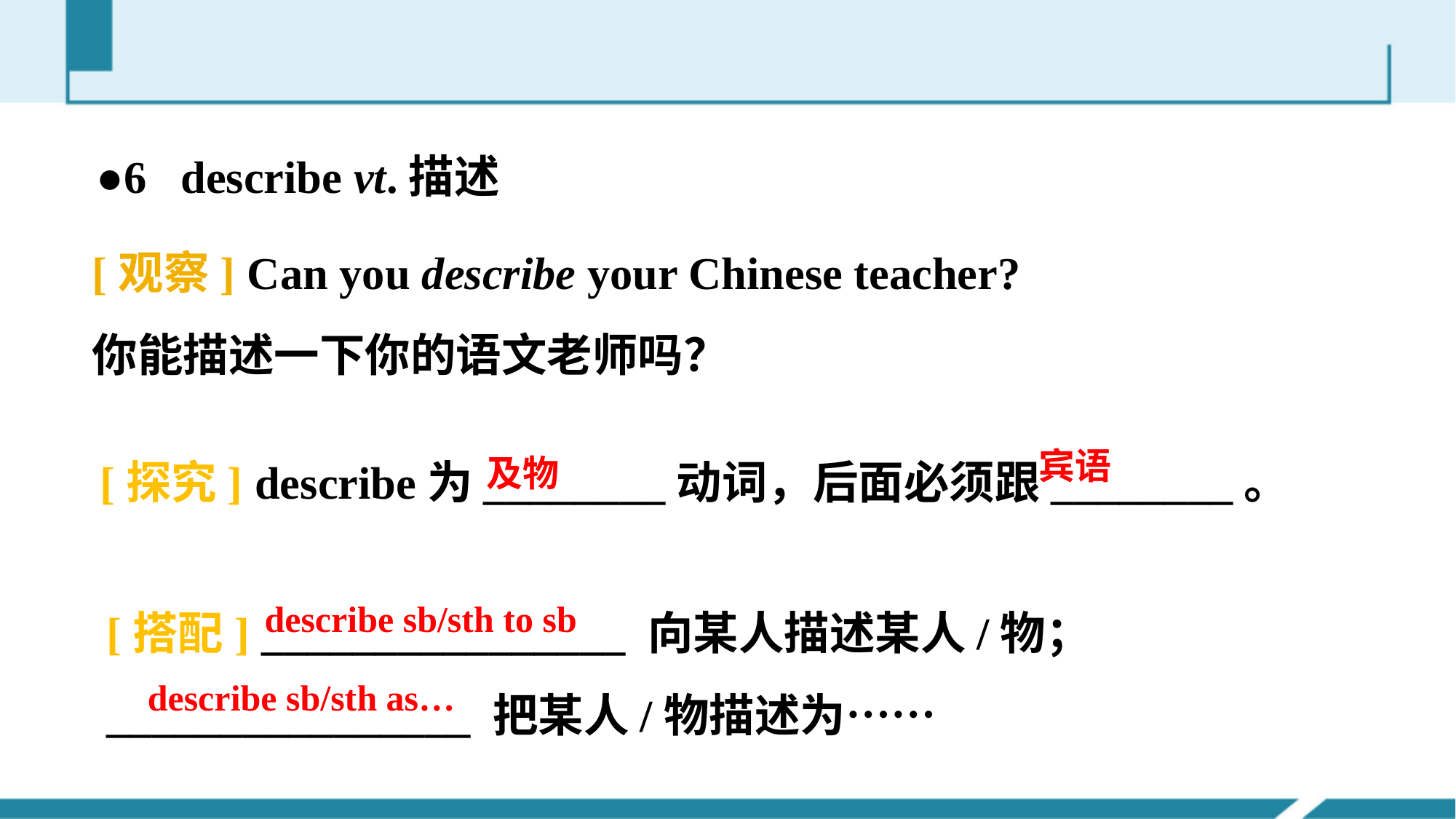

●6   describe vt.描述
[观察] Can you describe your Chinese teacher?
你能描述一下你的语文老师吗？
[探究] describe为________动词，后面必须跟________。
宾语
及物
[搭配] ________________ 向某人描述某人/物；________________ 把某人/物描述为……
describe sb/sth to sb
describe sb/sth as…